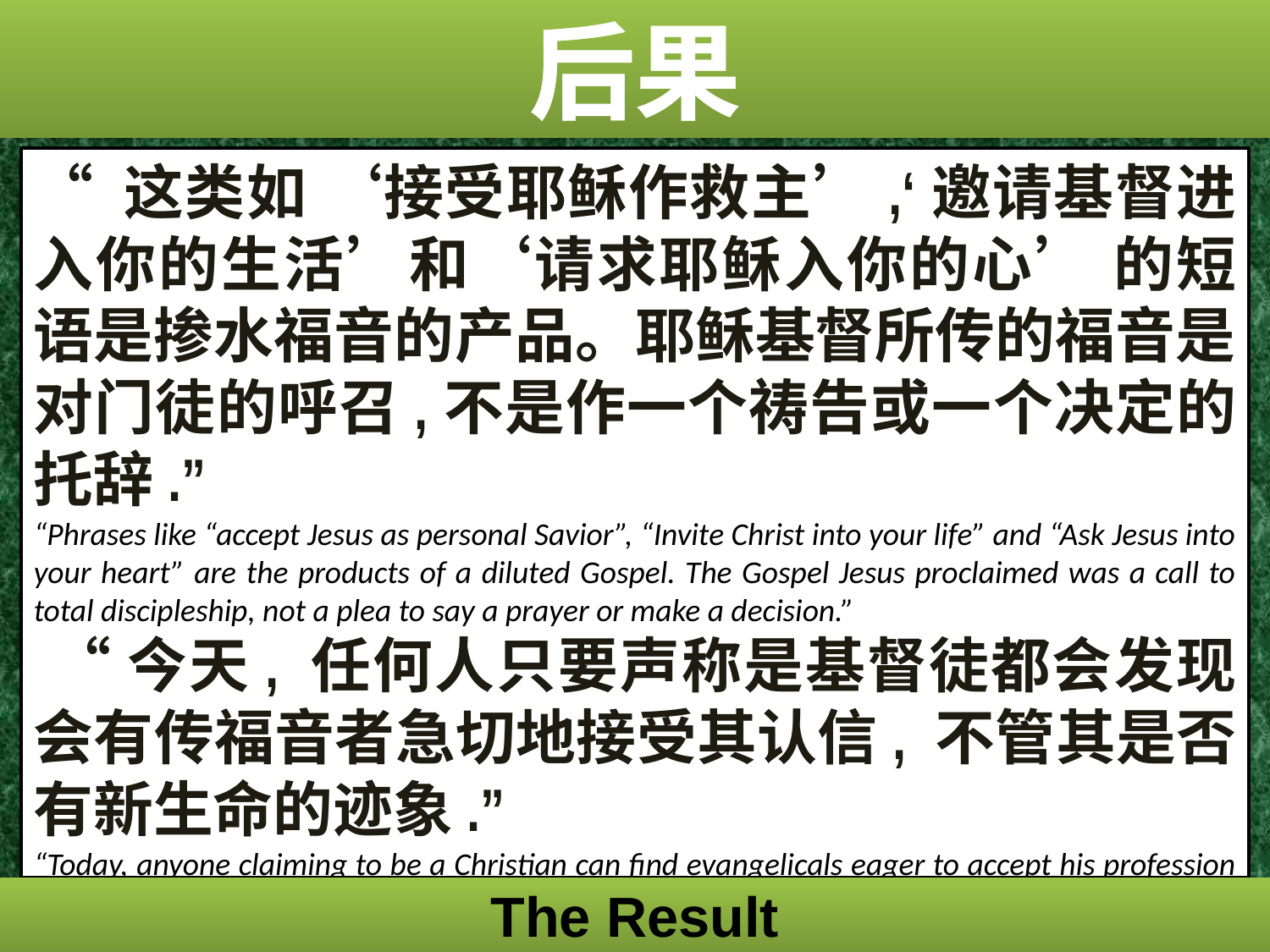

后果
“ 这类如 ‘接受耶稣作救主’,‘邀请基督进入你的生活’和‘请求耶稣入你的心’ 的短语是掺水福音的产品。耶稣基督所传的福音是对门徒的呼召,不是作一个祷告或一个决定的托辞.”
“Phrases like “accept Jesus as personal Savior”, “Invite Christ into your life” and “Ask Jesus into your heart” are the products of a diluted Gospel. The Gospel Jesus proclaimed was a call to total discipleship, not a plea to say a prayer or make a decision.”
 “今天, 任何人只要声称是基督徒都会发现会有传福音者急切地接受其认信, 不管其是否有新生命的迹象.”
“Today, anyone claiming to be a Christian can find evangelicals eager to accept his profession of faith whether or not there is ever any sign of new life.”

The Result